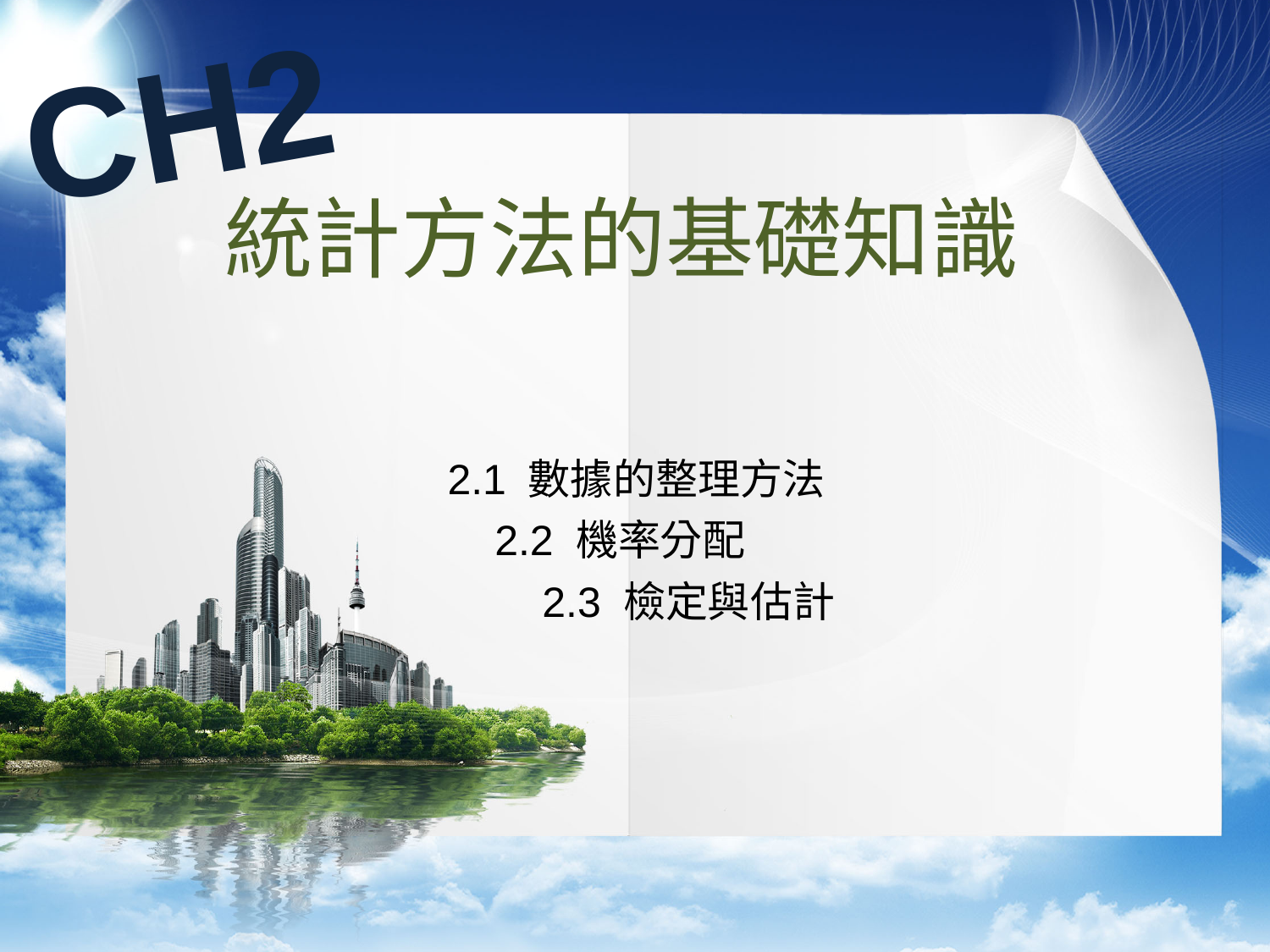

CH2
統計方法的基礎知識
2.1 數據的整理方法
    2.2 機率分配
        2.3 檢定與估計